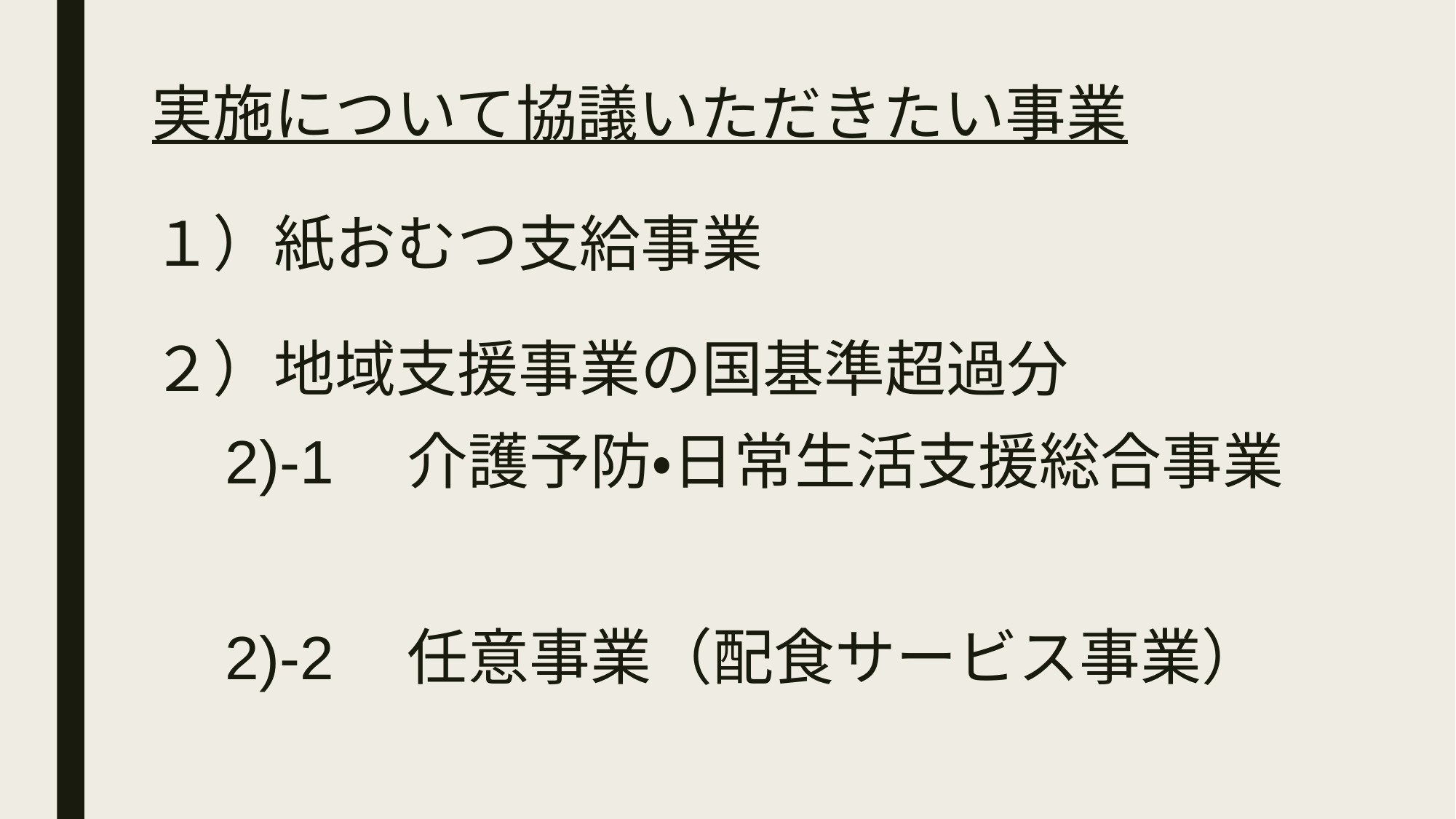

# 実施について協議いただきたい事業 １）紙おむつ支給事業 ２）地域支援事業の国基準超過分 　 　2)‐1　介護予防・日常生活支援総合事業　　　 　　　　　 　2)‐2　任意事業（配食サービス事業）